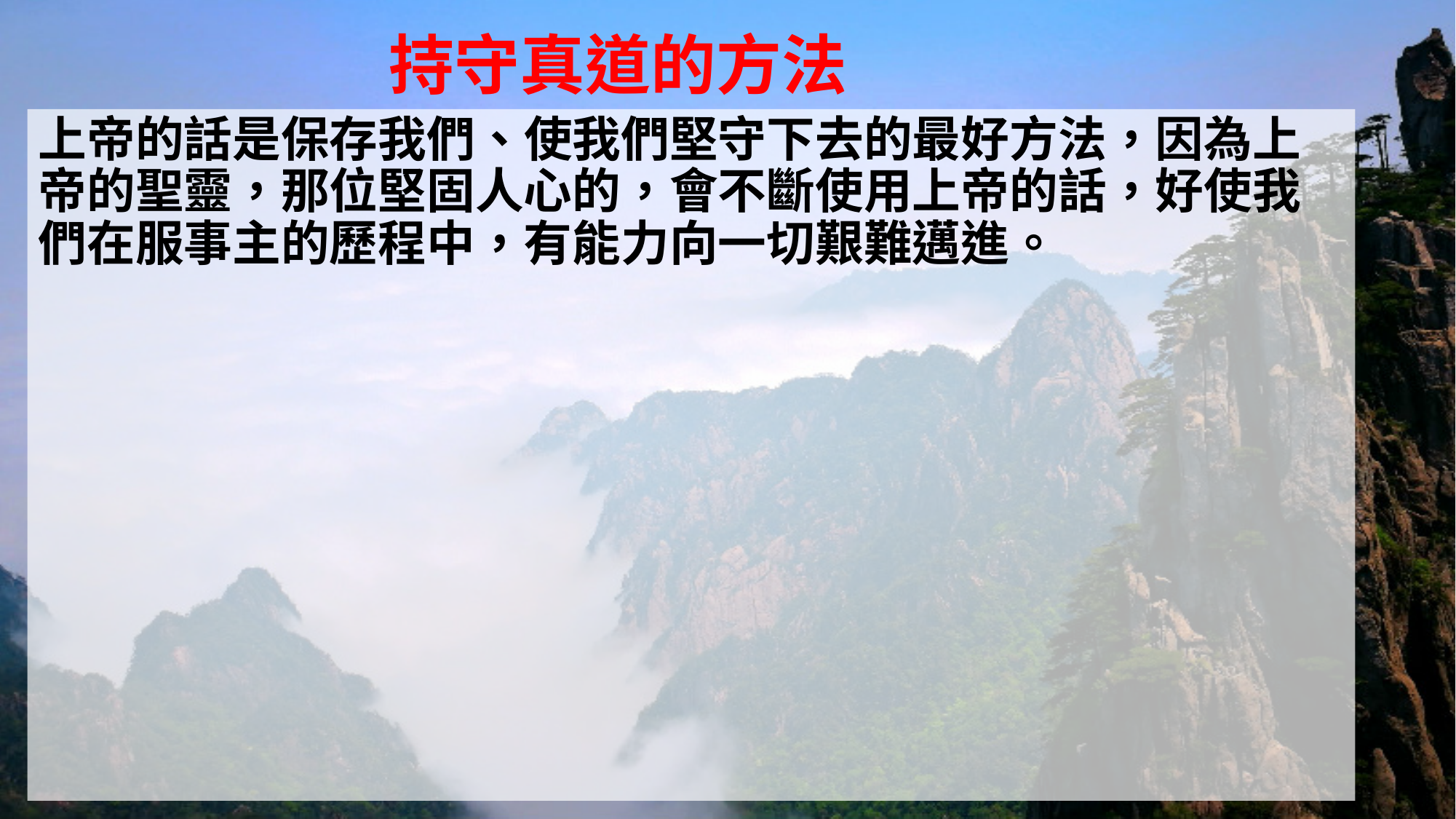

# 持守真道的方法
上帝的話是保存我們、使我們堅守下去的最好方法，因為上帝的聖靈，那位堅固人心的，會不斷使用上帝的話，好使我們在服事主的歷程中，有能力向一切艱難邁進。